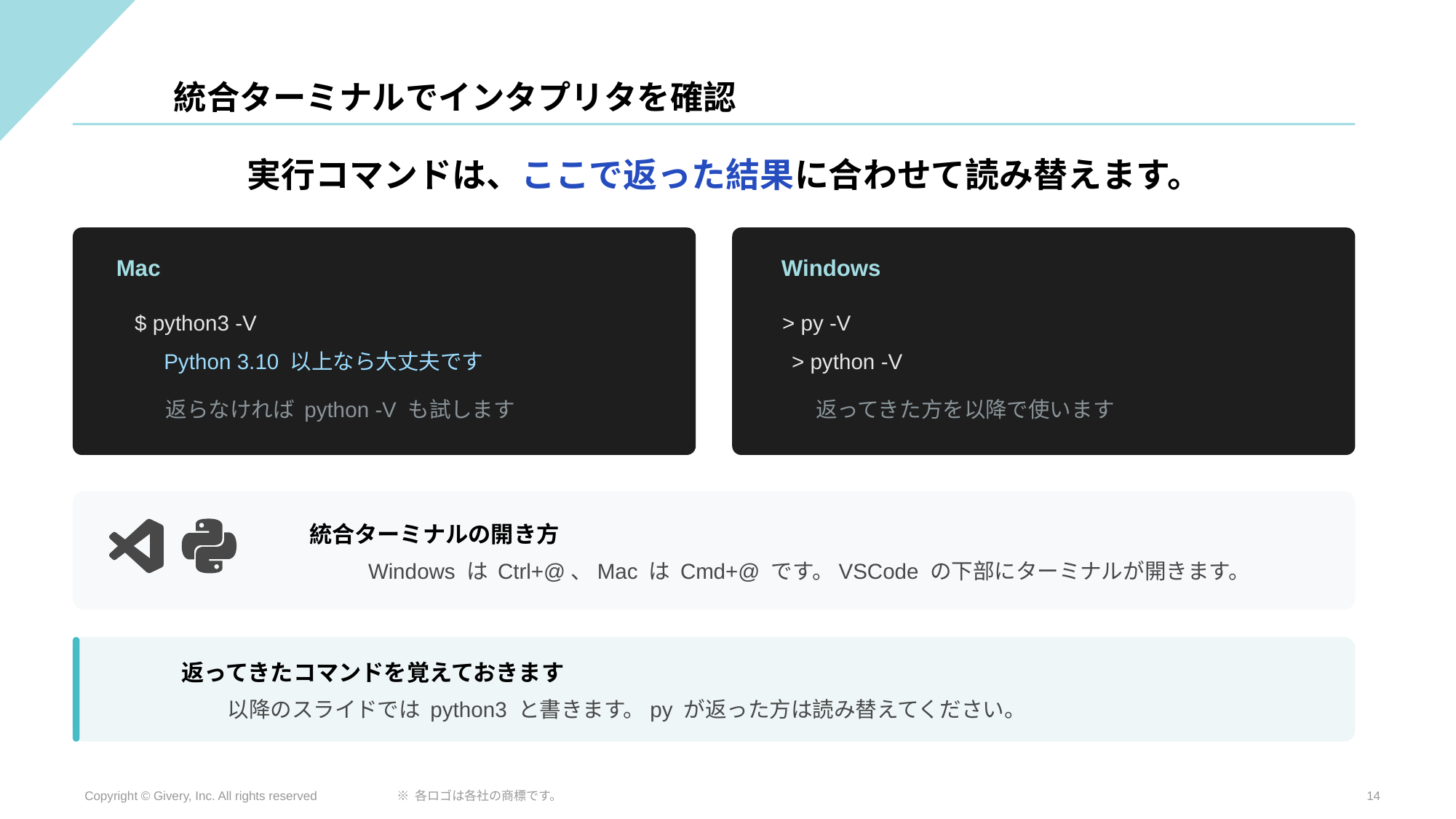

統合ターミナルでインタプリタを確認

実行コマンドは、ここで返った結果に合わせて読み替えます。

Mac
Windows
$ python3 -V
> py -V
Python 3.10 以上なら大丈夫です
> python -V
返らなければ python -V も試します
返ってきた方を以降で使います

統合ターミナルの開き方
Windows は Ctrl+@、Mac は Cmd+@ です。VSCode の下部にターミナルが開きます。

返ってきたコマンドを覚えておきます
以降のスライドでは python3 と書きます。py が返った方は読み替えてください。
Copyright © Givery, Inc. All rights reserved
※ 各ロゴは各社の商標です。
14